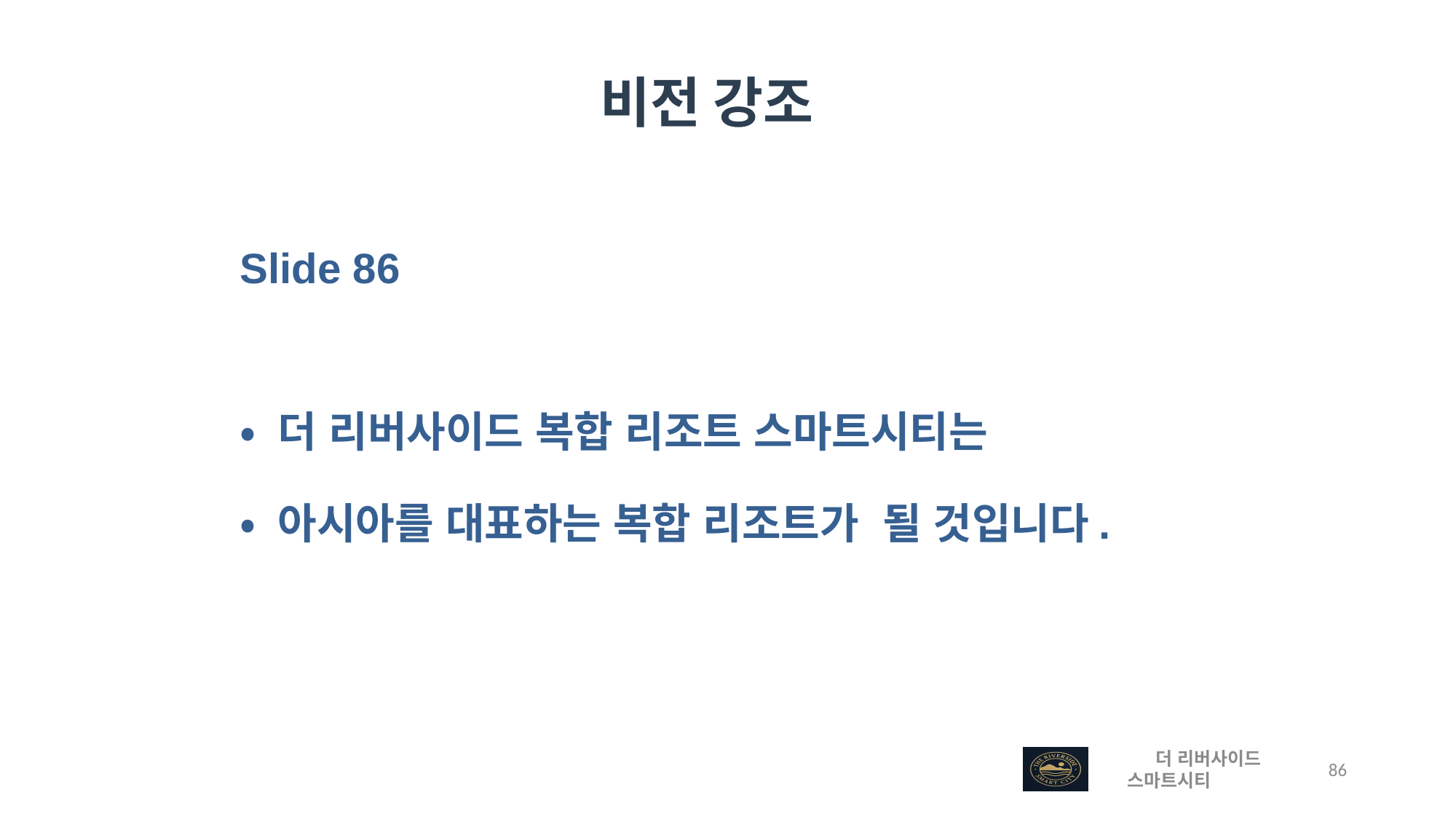

비전 강조
Slide 86

• 더 리버사이드 복합 리조트 스마트시티는
• 아시아를 대표하는 복합 리조트가  될 것입니다.
             더 리버사이드 스마트시티
  86